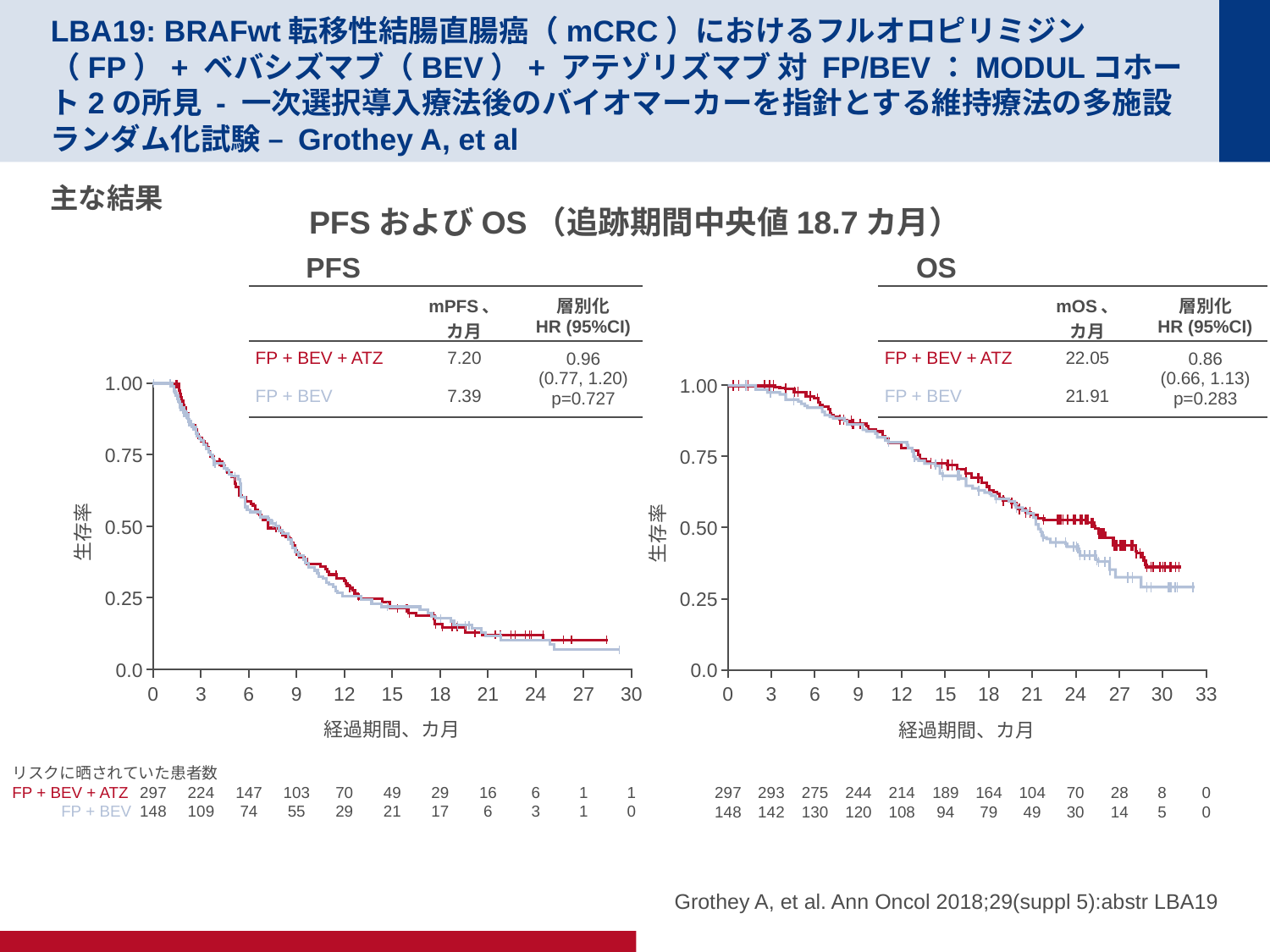

# LBA19: BRAFwt転移性結腸直腸癌（mCRC）におけるフルオロピリミジン（FP）+ ベバシズマブ（BEV）+ アテゾリズマブ 対 FP/BEV：MODULコホート2の所見 - 一次選択導入療法後のバイオマーカーを指針とする維持療法の多施設ランダム化試験 – Grothey A, et al
主な結果

PFSおよびOS（追跡期間中央値18.7カ月）
PFS
OS
|  | mPFS、 カ月 | 層別化 HR (95%CI) |
| --- | --- | --- |
| FP + BEV + ATZ | 7.20 | 0.96 (0.77, 1.20) p=0.727 |
| FP + BEV | 7.39 |  |
|  | mOS、 カ月 | 層別化 HR (95%CI) |
| --- | --- | --- |
| FP + BEV + ATZ | 22.05 | 0.86 (0.66, 1.13) p=0.283 |
| FP + BEV | 21.91 |  |
1.00

0.75
0.50
生存率
0.25
0.0
21
0
3
6
9
12
15
18
24
27
30
経過期間、カ月
リスクに晒されていた患者数
FP + BEV + ATZ
           FP + BEV
147
74
297
148
224
109
103
55
70
29
49
21
29
17
16
6
6
3
1
1
1
0
1.00

0.75
0.50
生存率
0.25
0.0
0
3
6
9
12
15
18
21
24
27
30
33
経過期間、カ月
297
148
293
142
275
130
244
120
214
108
189
94
164
79
104
49
70
30
28
14
8
5
0
0
Grothey A, et al. Ann Oncol 2018;29(suppl 5):abstr LBA19